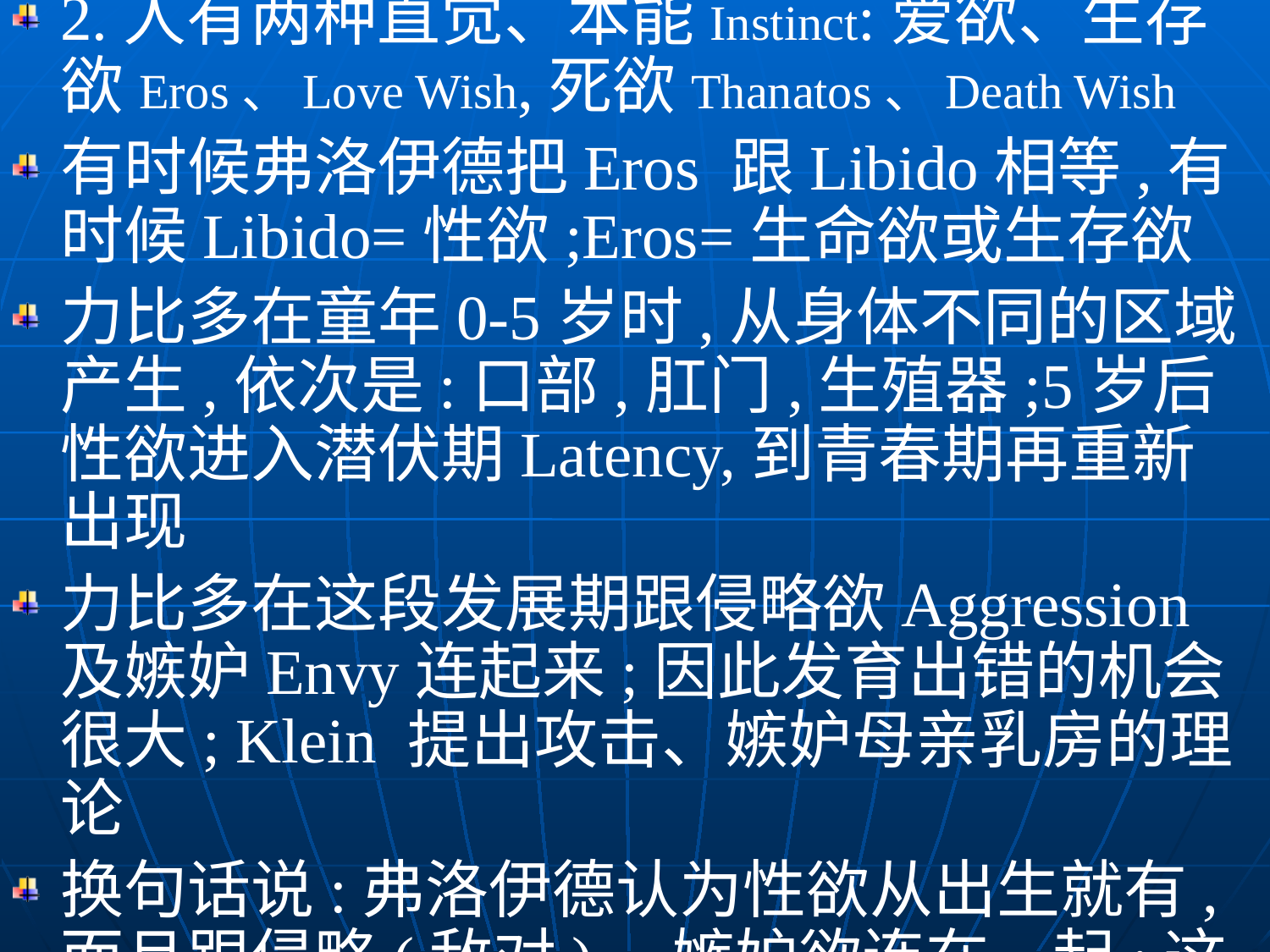

2.人有两种直觉、本能Instinct:爱欲、生存欲Eros、Love Wish,死欲Thanatos、Death Wish
有时候弗洛伊德把Eros 跟Libido相等,有时候Libido=性欲;Eros=生命欲或生存欲
力比多在童年0-5岁时,从身体不同的区域产生,依次是:口部,肛门,生殖器;5岁后性欲进入潜伏期Latency,到青春期再重新出现
力比多在这段发展期跟侵略欲Aggression及嫉妒Envy连起来;因此发育出错的机会很大; Klein 提出攻击、嫉妒母亲乳房的理论
换句话说:弗洛伊德认为性欲从出生就有,而且跟侵略(敌对)、嫉妒欲连在一起;这理论是心理分析最有争议的其中一点